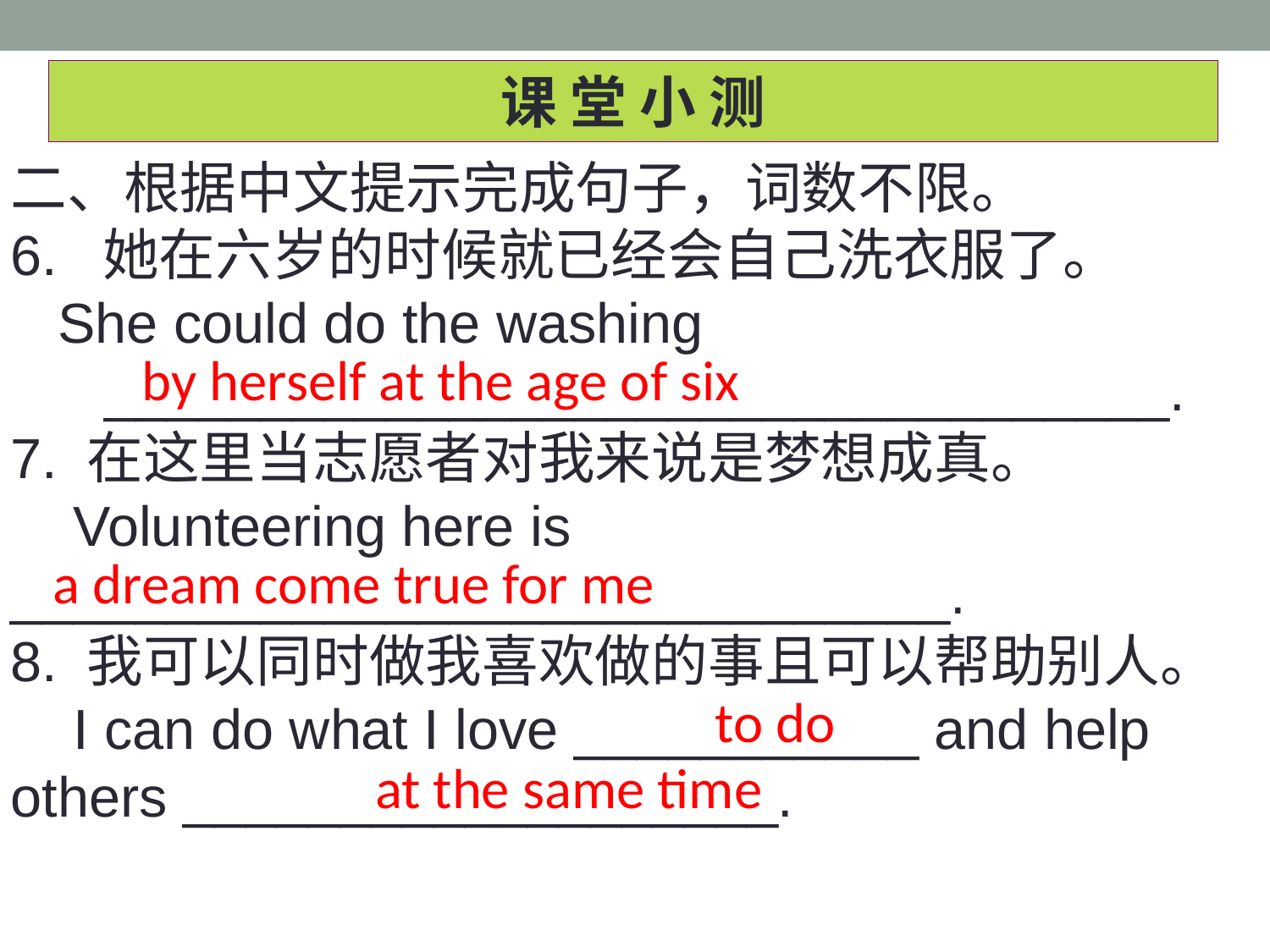

课 堂 小 测
二、根据中文提示完成句子，词数不限。
6.  她在六岁的时候就已经会自己洗衣服了。
   She could do the washing
      __________________________________.
7. 在这里当志愿者对我来说是梦想成真。
    Volunteering here is ______________________________.
8. 我可以同时做我喜欢做的事且可以帮助别人。
    I can do what I love ___________ and help others ___________________.
by herself at the age of six
a dream come true for me
 to do
at the same time